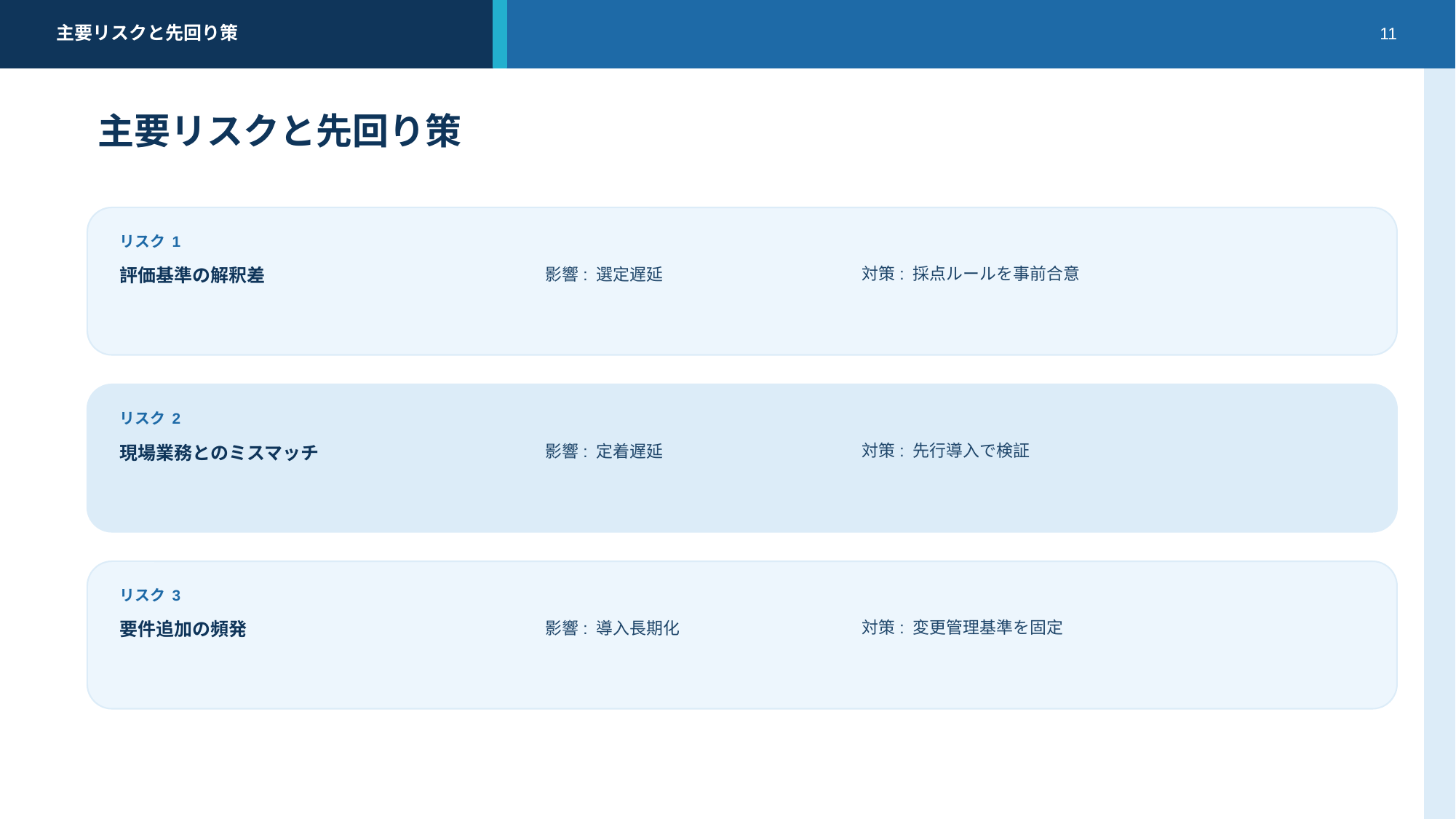

主要リスクと先回り策
11

主要リスクと先回り策

リスク 1
評価基準の解釈差
影響: 選定遅延
対策: 採点ルールを事前合意

リスク 2
現場業務とのミスマッチ
影響: 定着遅延
対策: 先行導入で検証

リスク 3
要件追加の頻発
影響: 導入長期化
対策: 変更管理基準を固定